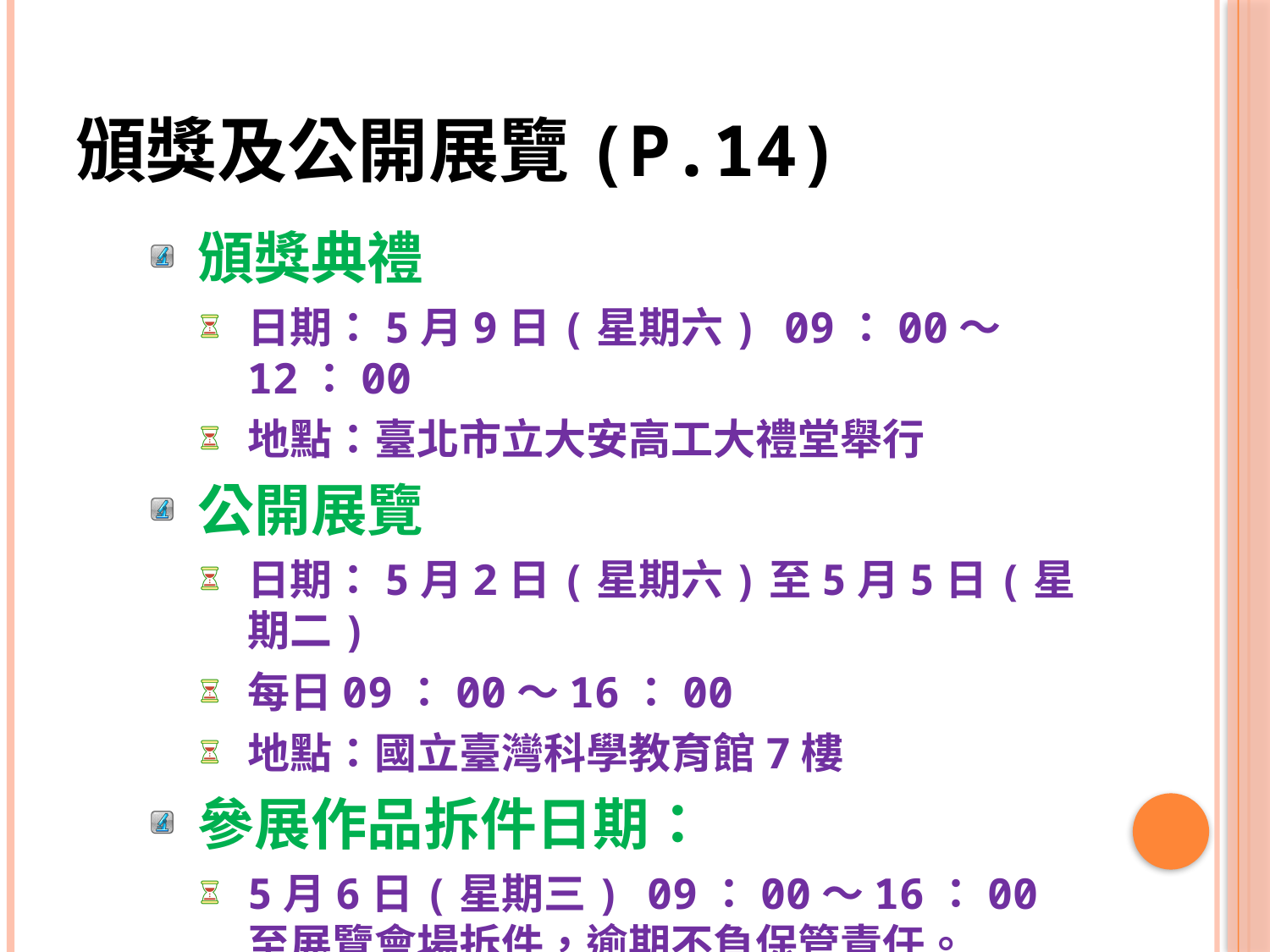

# 頒獎及公開展覽(P.14)
頒獎典禮
日期：5月9日(星期六) 09：00～12：00
地點：臺北市立大安高工大禮堂舉行
公開展覽
日期：5月2日(星期六)至5月5日(星期二)
每日09：00～16：00
地點：國立臺灣科學教育館7樓
參展作品拆件日期：
5月6日(星期三) 09：00～16：00
至展覽會場拆件，逾期不負保管責任。